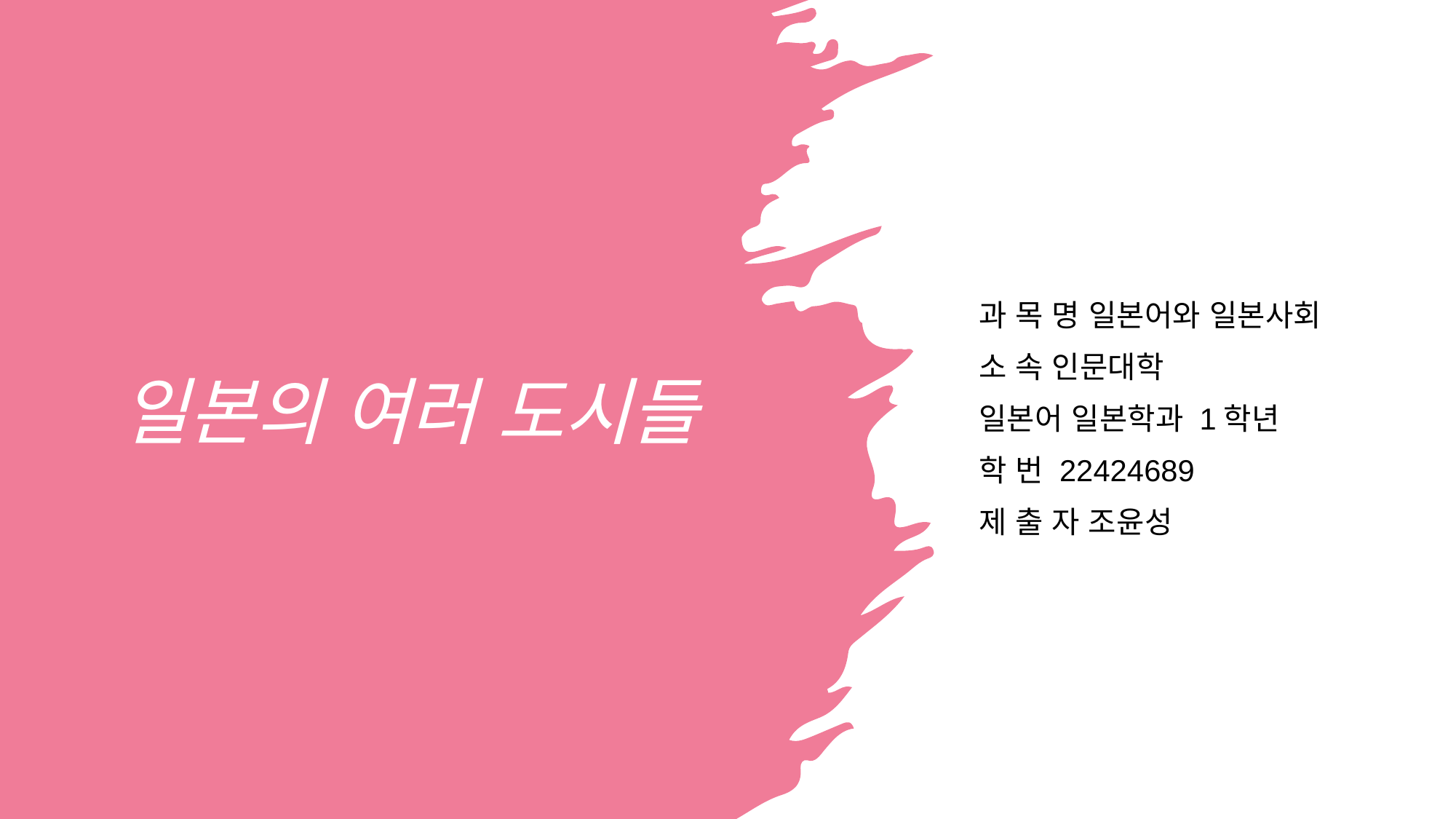

과 목 명 일본어와 일본사회
소 속 인문대학
일본어 일본학과 1학년
학 번 22424689
제 출 자 조윤성
# 일본의 여러 도시들